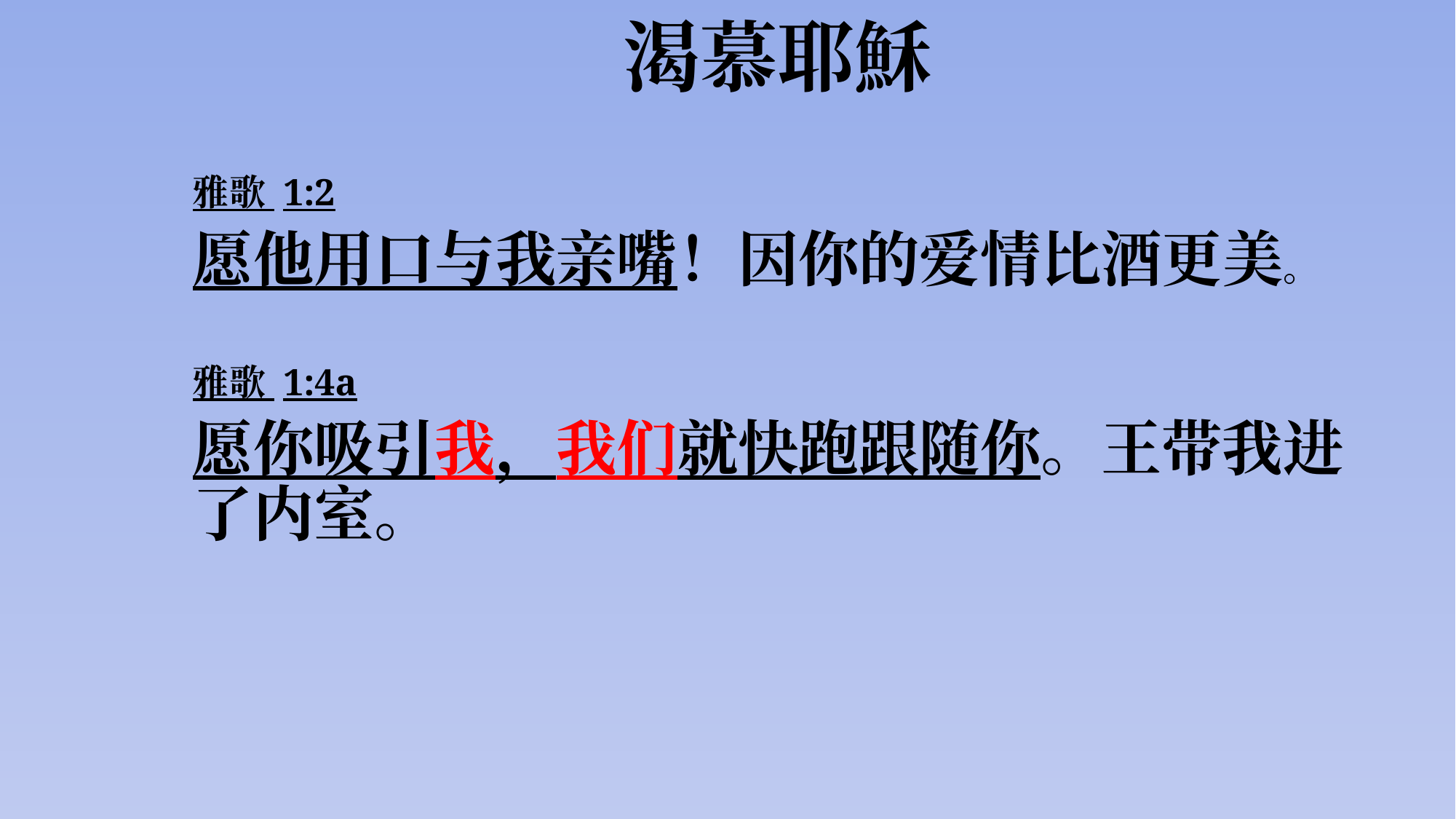

# 渴慕耶穌
雅歌 1:2
愿他用口与我亲嘴！因你的爱情比酒更美。

雅歌 1:4a
愿你吸引我，我们就快跑跟随你。王带我进了内室。